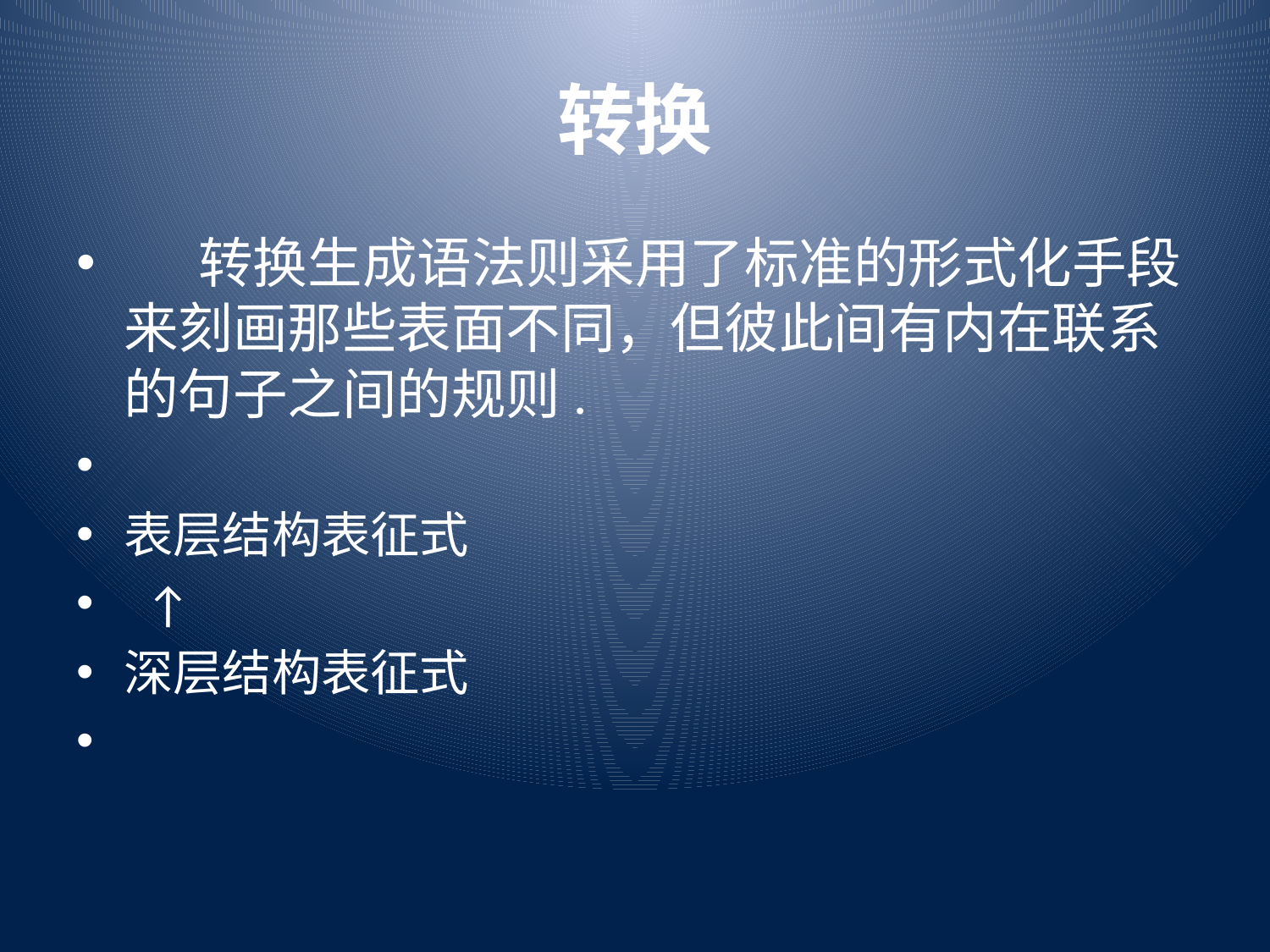

# 转换
     转换生成语法则采用了标准的形式化手段来刻画那些表面不同，但彼此间有内在联系的句子之间的规则.

表层结构表征式
  ↑
深层结构表征式